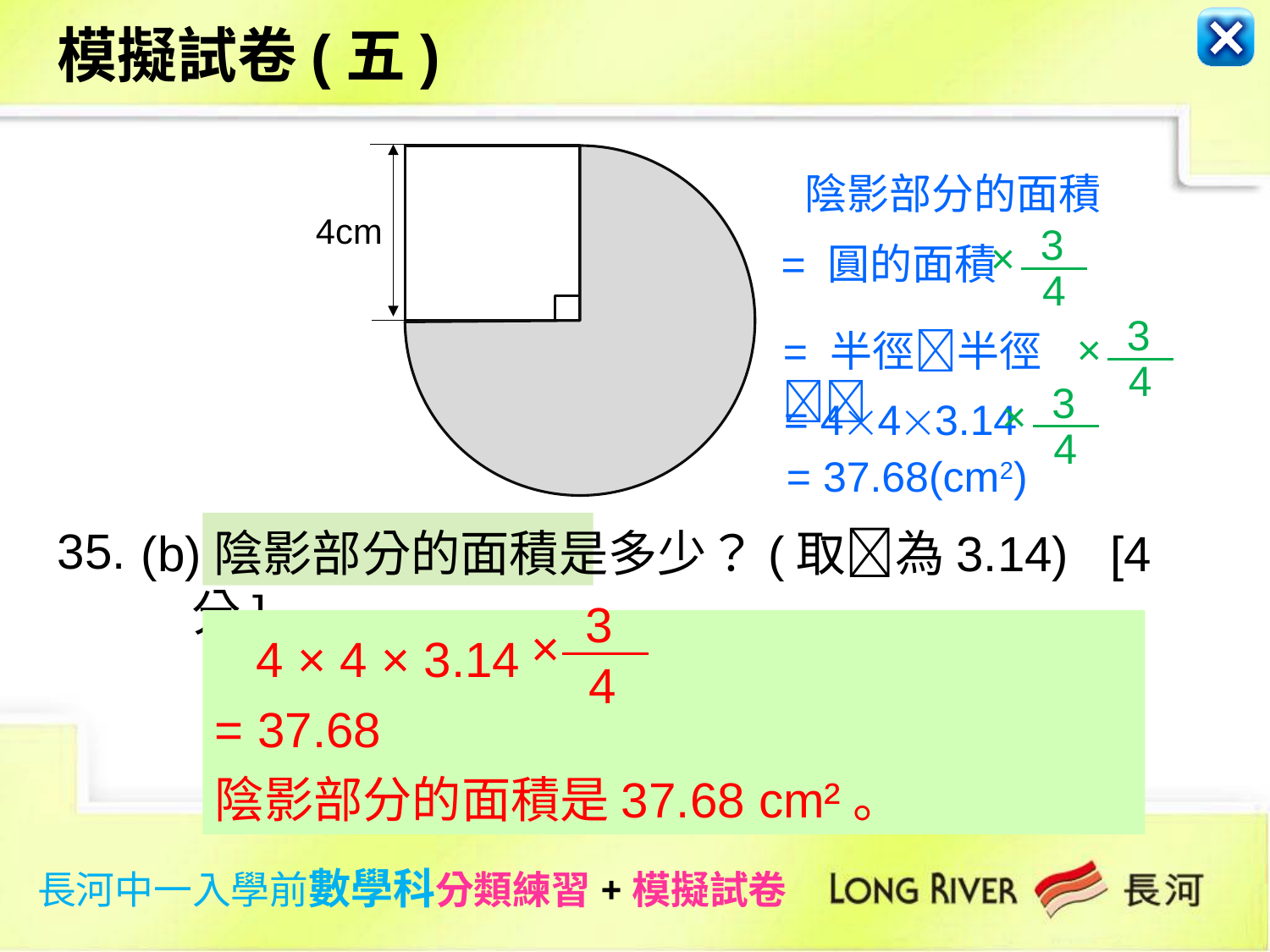

模擬試卷(五)
4cm

陰影部分的面積
3
×
4
= 圓的面積
3
×
4
= 半徑×半徑×π
3
×
4
= 4×4×3.14
= 37.68(cm2)

35.
(b)陰影部分的面積是多少？(取π為3.14)   [4分]
3
×
4
   4 × 4 × 3.14
= 37.68
陰影部分的面積是37.68 cm²。